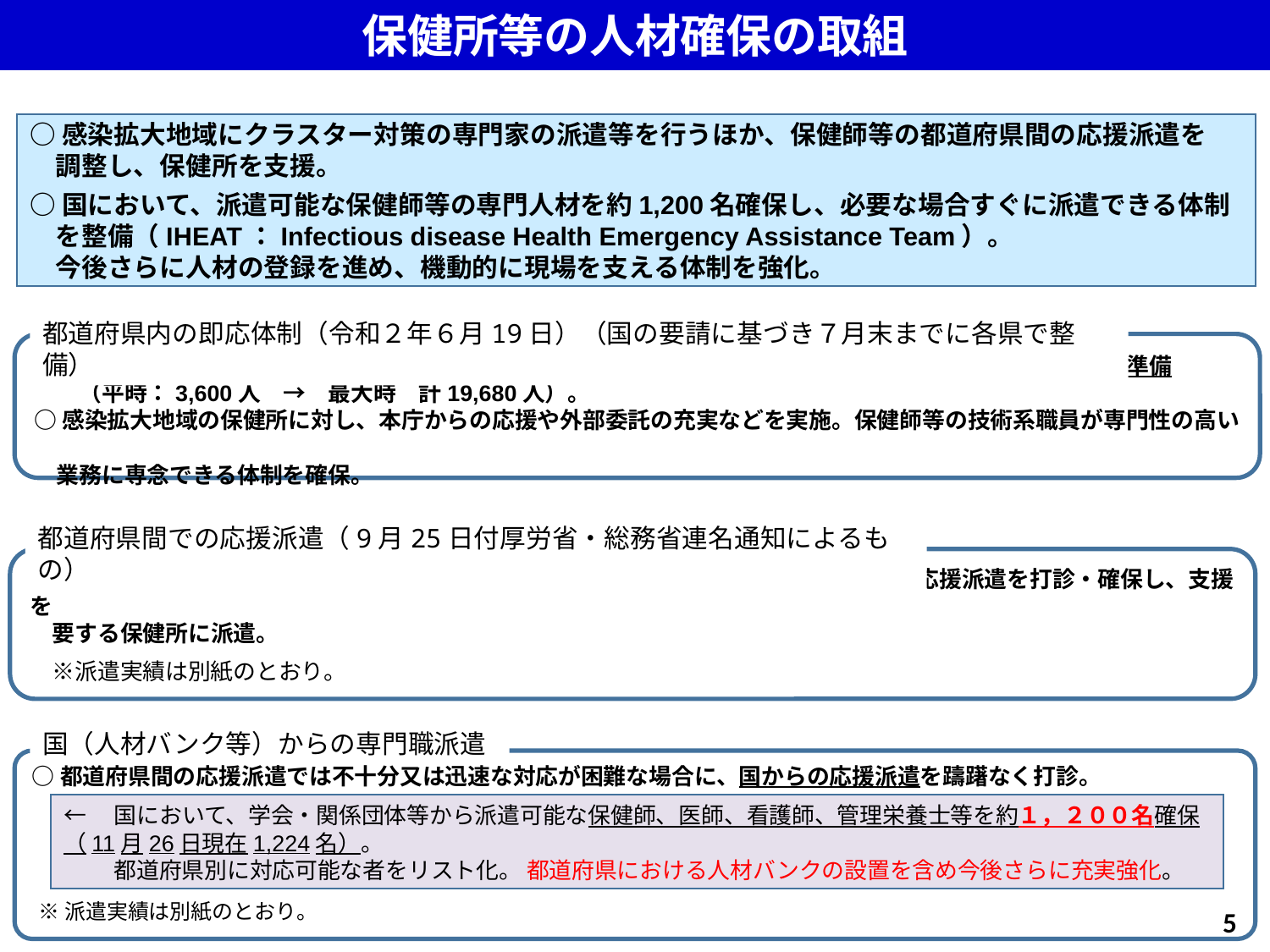

保健所等の人材確保の取組
○感染拡大地域にクラスター対策の専門家の派遣等を行うほか、保健師等の都道府県間の応援派遣を
　調整し、保健所を支援。

○国において、派遣可能な保健師等の専門人材を約1,200名確保し、必要な場合すぐに派遣できる体制
　を整備（IHEAT：Infectious disease Health Emergency Assistance Team）。
　今後さらに人材の登録を進め、機動的に現場を支える体制を強化。
都道府県内の即応体制（令和２年６月19日）（国の要請に基づき７月末までに各県で整備）

○今後の感染拡大における検査実施件数、相談件数の「最大需要」を想定し、全体で平時の５．５倍の体制準備
　　（平時：3,600人　→　最大時　計19,680人）。
○感染拡大地域の保健所に対し、本庁からの応援や外部委託の充実などを実施。保健師等の技術系職員が専門性の高い
　業務に専念できる体制を確保。
都道府県間での応援派遣（9月25日付厚労省・総務省連名通知によるもの）

○都道府県の要請に基づき、厚生労働省から全国知事会を通じて他の都道府県に職員の応援派遣を打診・確保し、支援を
　要する保健所に派遣。

　※派遣実績は別紙のとおり。

国（人材バンク等）からの専門職派遣
○都道府県間の応援派遣では不十分又は迅速な対応が困難な場合に、国からの応援派遣を躊躇なく打診。

 ※派遣実績は別紙のとおり。
←　国において、学会・関係団体等から派遣可能な保健師、医師、看護師、管理栄養士等を約１，２００名確保（11月26日現在1,224名）。
　　 都道府県別に対応可能な者をリスト化。 都道府県における人材バンクの設置を含め今後さらに充実強化。
5